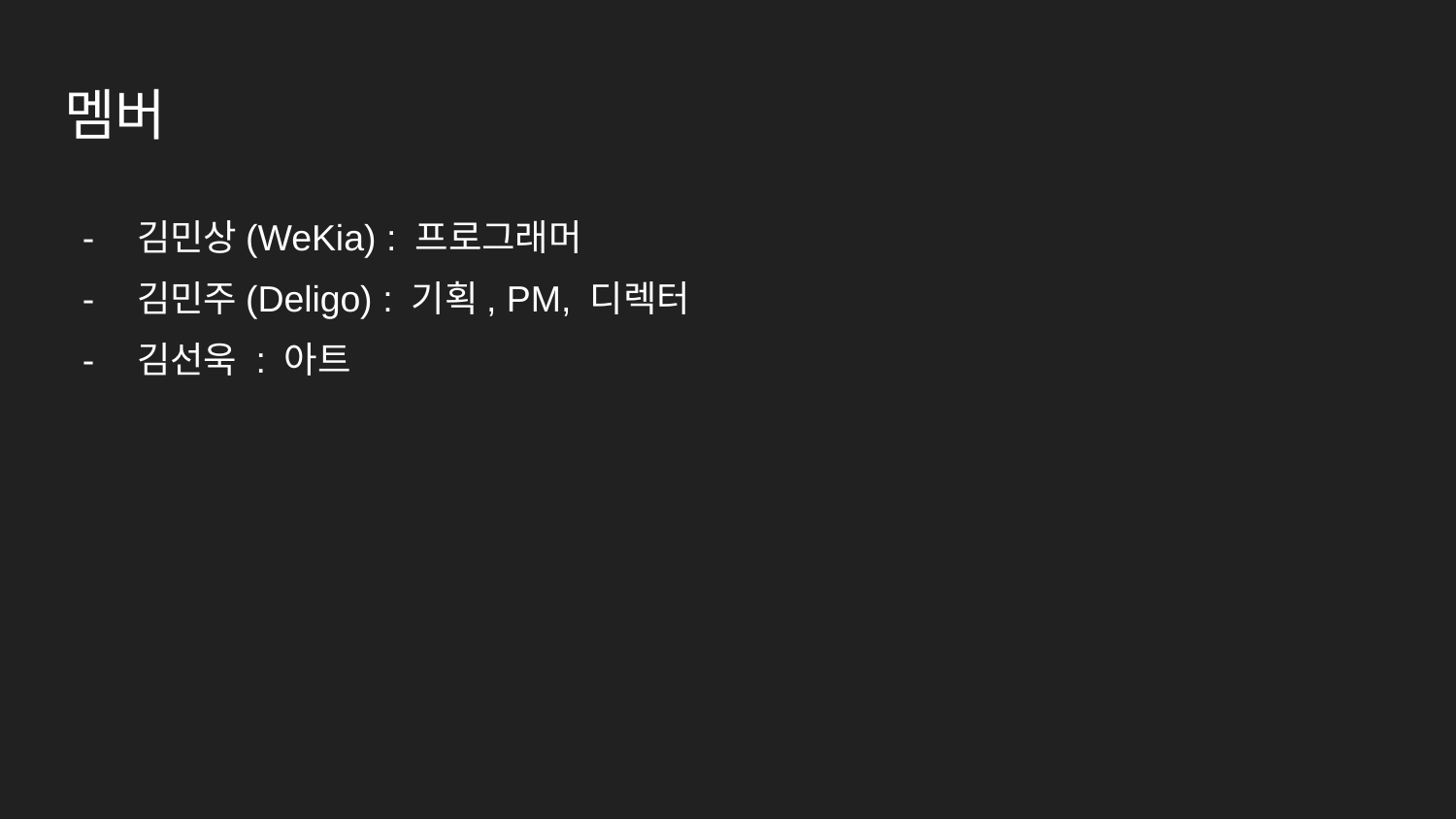

# 멤버
김민상(WeKia) : 프로그래머
김민주(Deligo) : 기획, PM, 디렉터
김선욱 : 아트